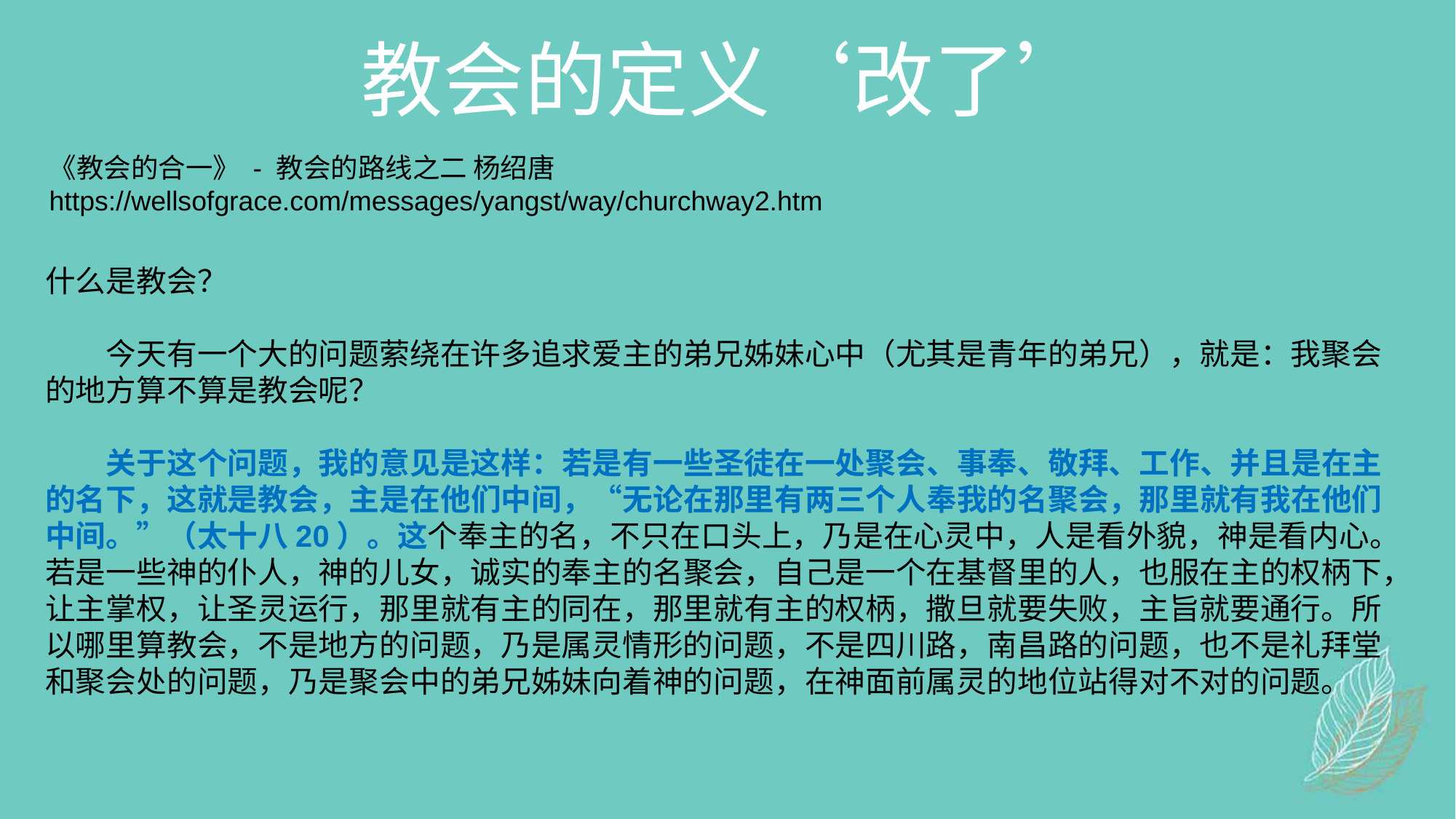

教会的定义‘改了’
《教会的合一》 - 教会的路线之二 杨绍唐
https://wellsofgrace.com/messages/yangst/way/churchway2.htm
什么是教会？

　　今天有一个大的问题萦绕在许多追求爱主的弟兄姊妹心中（尤其是青年的弟兄），就是：我聚会的地方算不算是教会呢？

　　关于这个问题，我的意见是这样：若是有一些圣徒在一处聚会、事奉、敬拜、工作、并且是在主的名下，这就是教会，主是在他们中间，“无论在那里有两三个人奉我的名聚会，那里就有我在他们中间。”（太十八20）。这个奉主的名，不只在口头上，乃是在心灵中，人是看外貌，神是看内心。若是一些神的仆人，神的儿女，诚实的奉主的名聚会，自己是一个在基督里的人，也服在主的权柄下，让主掌权，让圣灵运行，那里就有主的同在，那里就有主的权柄，撒旦就要失败，主旨就要通行。所以哪里算教会，不是地方的问题，乃是属灵情形的问题，不是四川路，南昌路的问题，也不是礼拜堂和聚会处的问题，乃是聚会中的弟兄姊妹向着神的问题，在神面前属灵的地位站得对不对的问题。